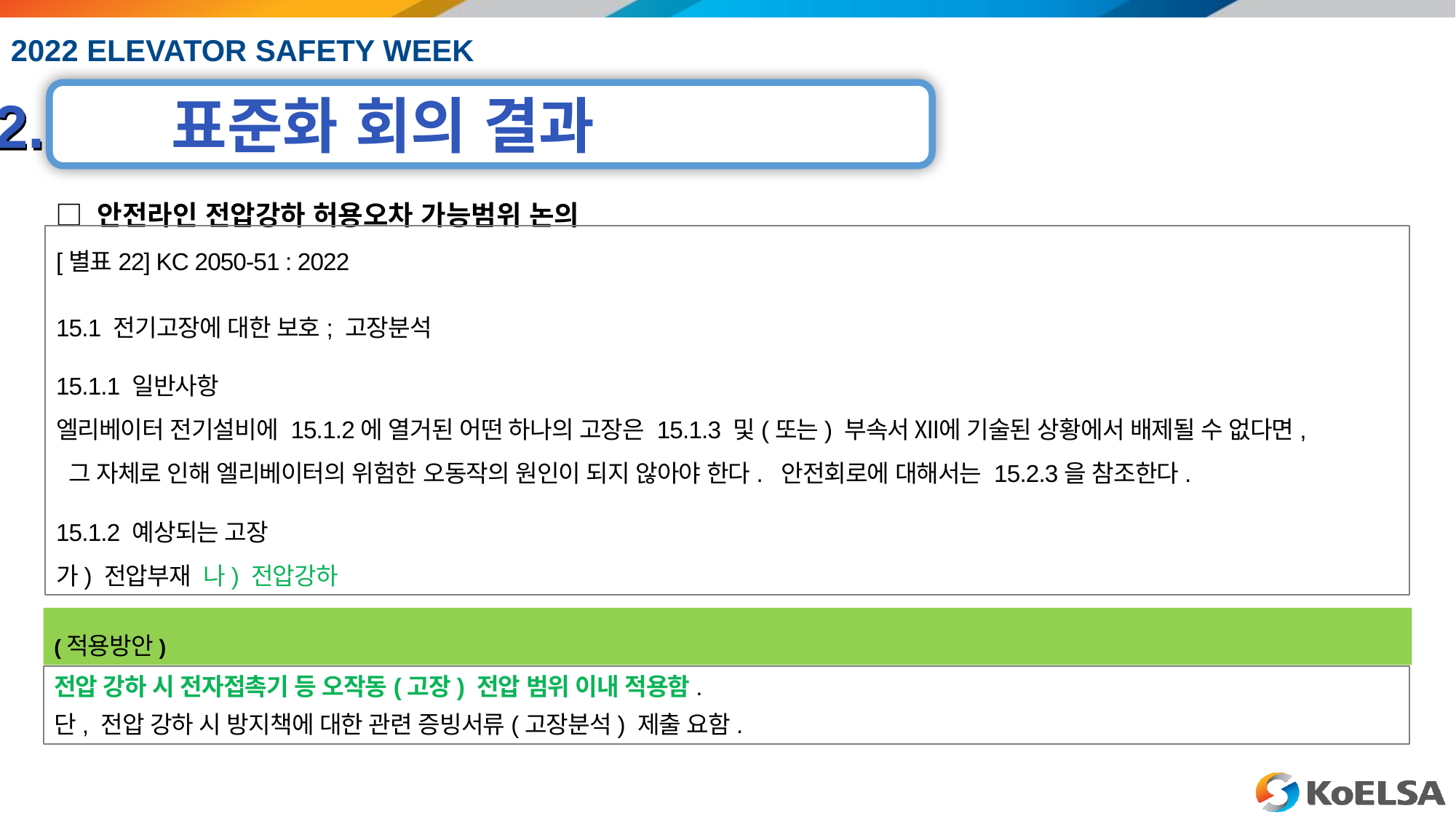

□ 안전라인 전압강하 허용오차 가능범위 논의
[별표22] KC 2050-51 : 2022
15.1 전기고장에 대한 보호; 고장분석
15.1.1 일반사항
엘리베이터 전기설비에 15.1.2에 열거된 어떤 하나의 고장은 15.1.3 및(또는) 부속서 Ⅻ에 기술된 상황에서 배제될 수 없다면,
 그 자체로 인해 엘리베이터의 위험한 오동작의 원인이 되지 않아야 한다.  안전회로에 대해서는 15.2.3을 참조한다.
15.1.2 예상되는 고장
가) 전압부재  나) 전압강하
(적용방안)
전압 강하 시 전자접촉기 등 오작동(고장) 전압 범위 이내 적용함.
단, 전압 강하 시 방지책에 대한 관련 증빙서류(고장분석) 제출 요함.